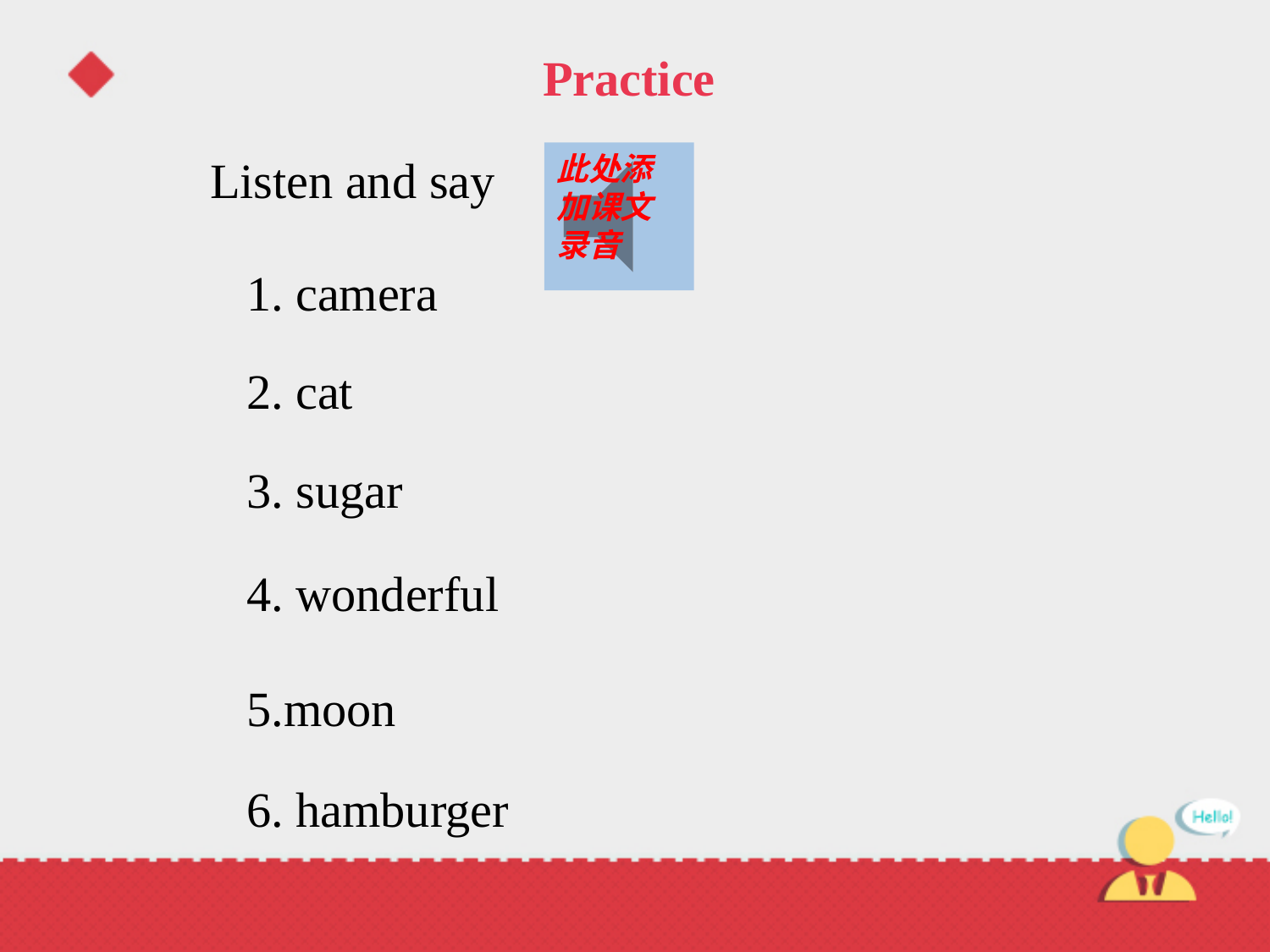

# Practice
Listen and say
此处添加课文录音
1. camera
2. cat
3. sugar
4. wonderful
5.moon
6. hamburger